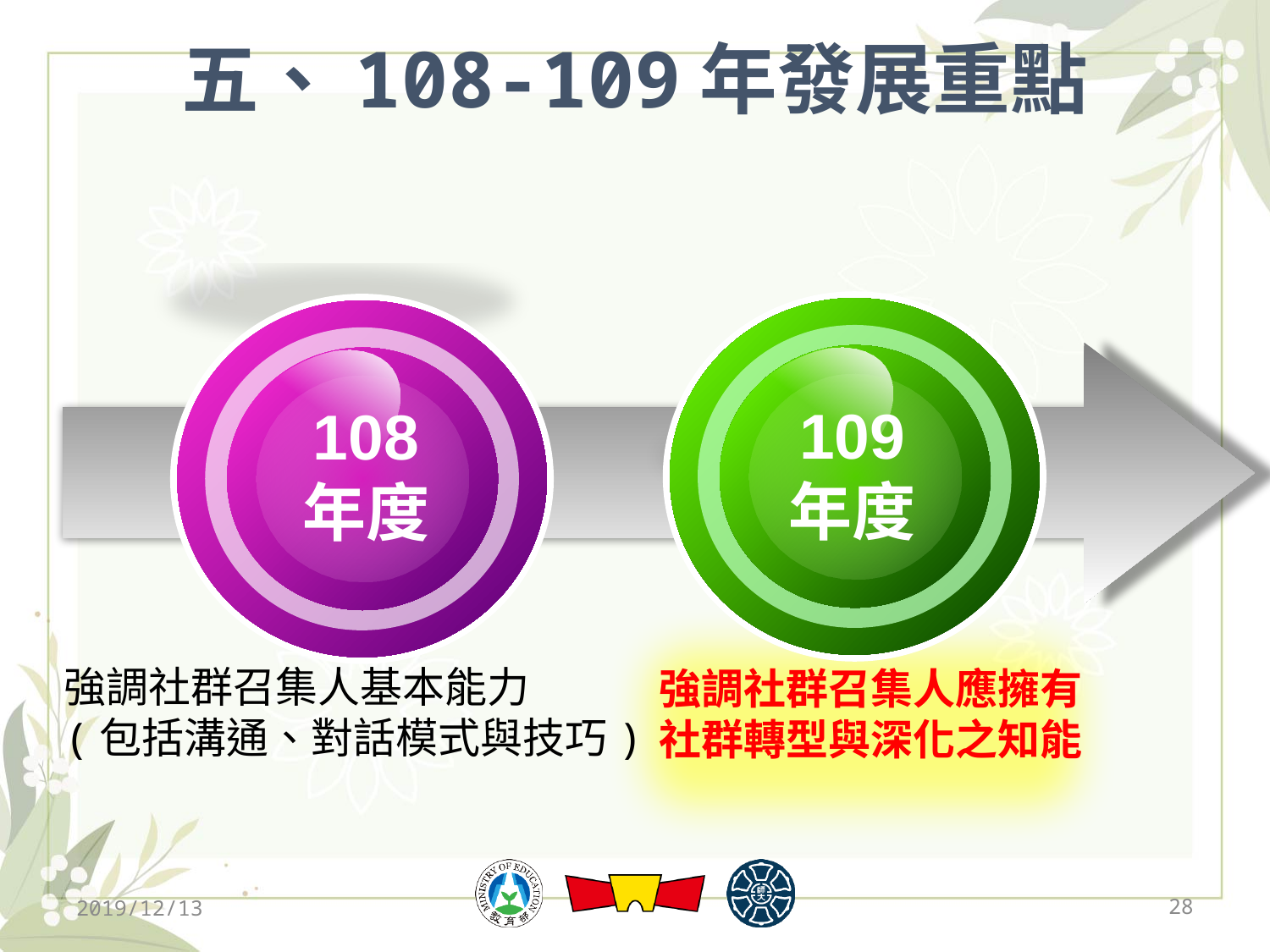

# 五、108-109年發展重點

109
年度
108
年度

強調社群召集人基本能力
(包括溝通、對話模式與技巧)
強調社群召集人應擁有
社群轉型與深化之知能
2019/12/13
28